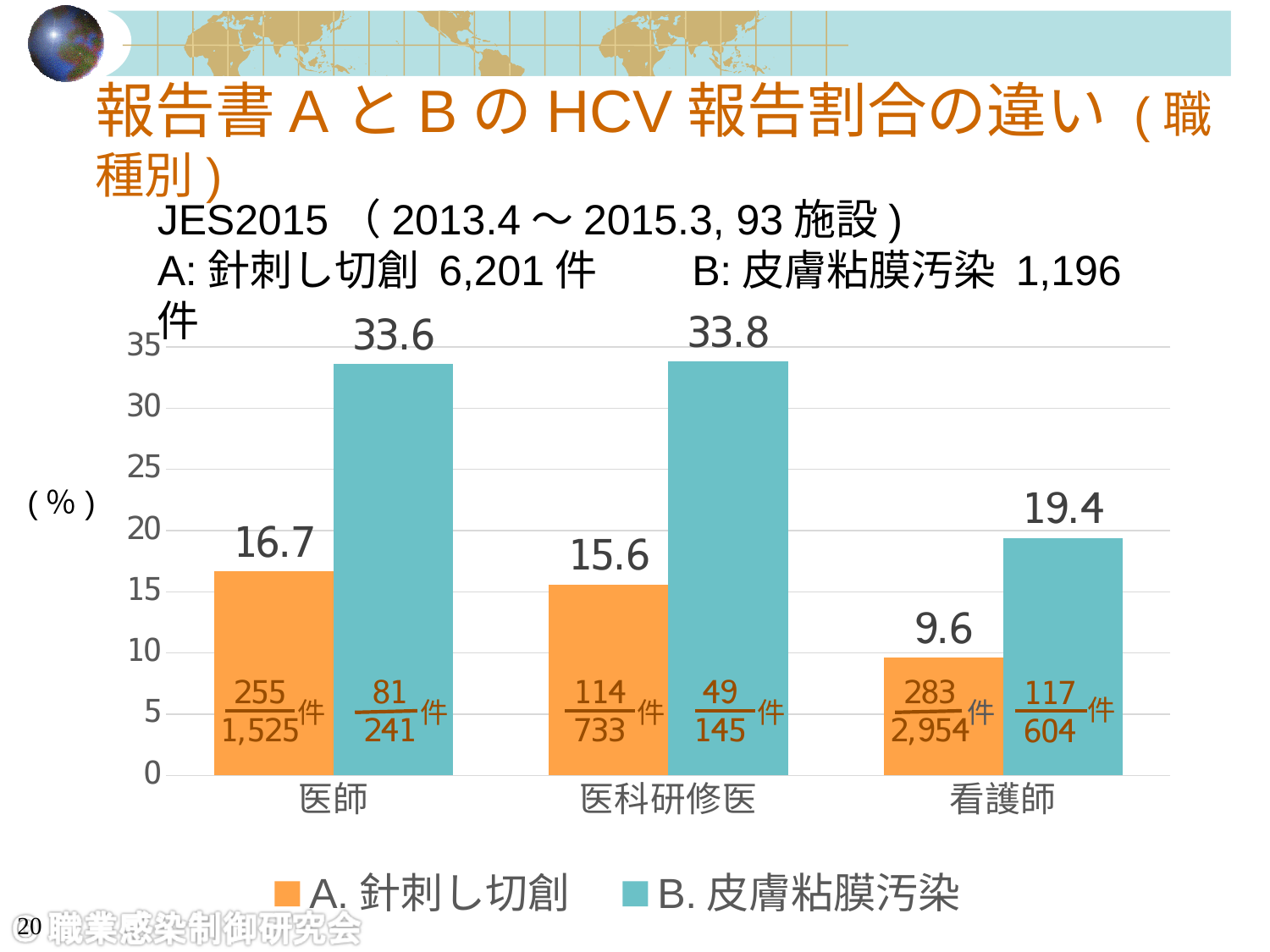

# 報告書AとBのHCV報告割合の違い (職種別)
JES2015（2013.4～2015.3, 93施設)
A:針刺し切創 6,201件　　B:皮膚粘膜汚染 1,196件

### Chart

| Category | A.針刺し切創 | B.皮膚粘膜汚染 |
|---|---|---|
| 医師 | 16.7 | 33.6 |
| 医科研修医 | 15.6 | 33.8 |
| 看護師 | 9.6 | 19.4 |
(％)
255
1,525
81
241
114
733
49
145
283
2,954
117
604
件
件
件
件
件
件

20